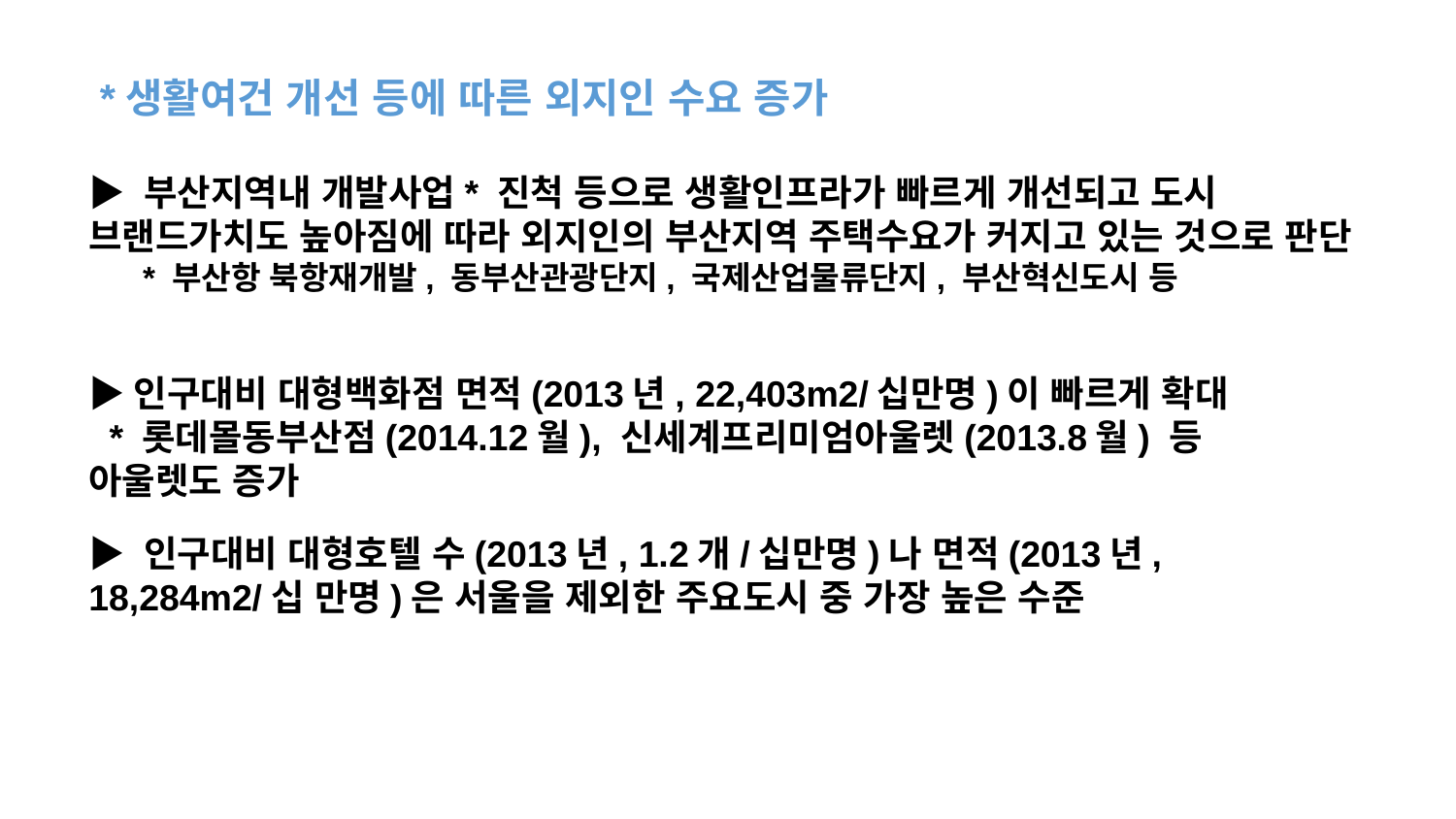

*생활여건 개선 등에 따른 외지인 수요 증가

▶ 부산지역내 개발사업* 진척 등으로 생활인프라가 빠르게 개선되고 도시 브랜드가치도 높아짐에 따라 외지인의 부산지역 주택수요가 커지고 있는 것으로 판단
      * 부산항 북항재개발, 동부산관광단지, 국제산업물류단지, 부산혁신도시 등

▶인구대비 대형백화점 면적(2013년, 22,403m2/십만명)이 빠르게 확대
  * 롯데몰동부산점(2014.12월), 신세계프리미엄아울렛(2013.8월) 등          아울렛도 증가

▶ 인구대비 대형호텔 수(2013년, 1.2개/십만명)나 면적(2013년, 18,284m2/십 만명)은 서울을 제외한 주요도시 중 가장 높은 수준